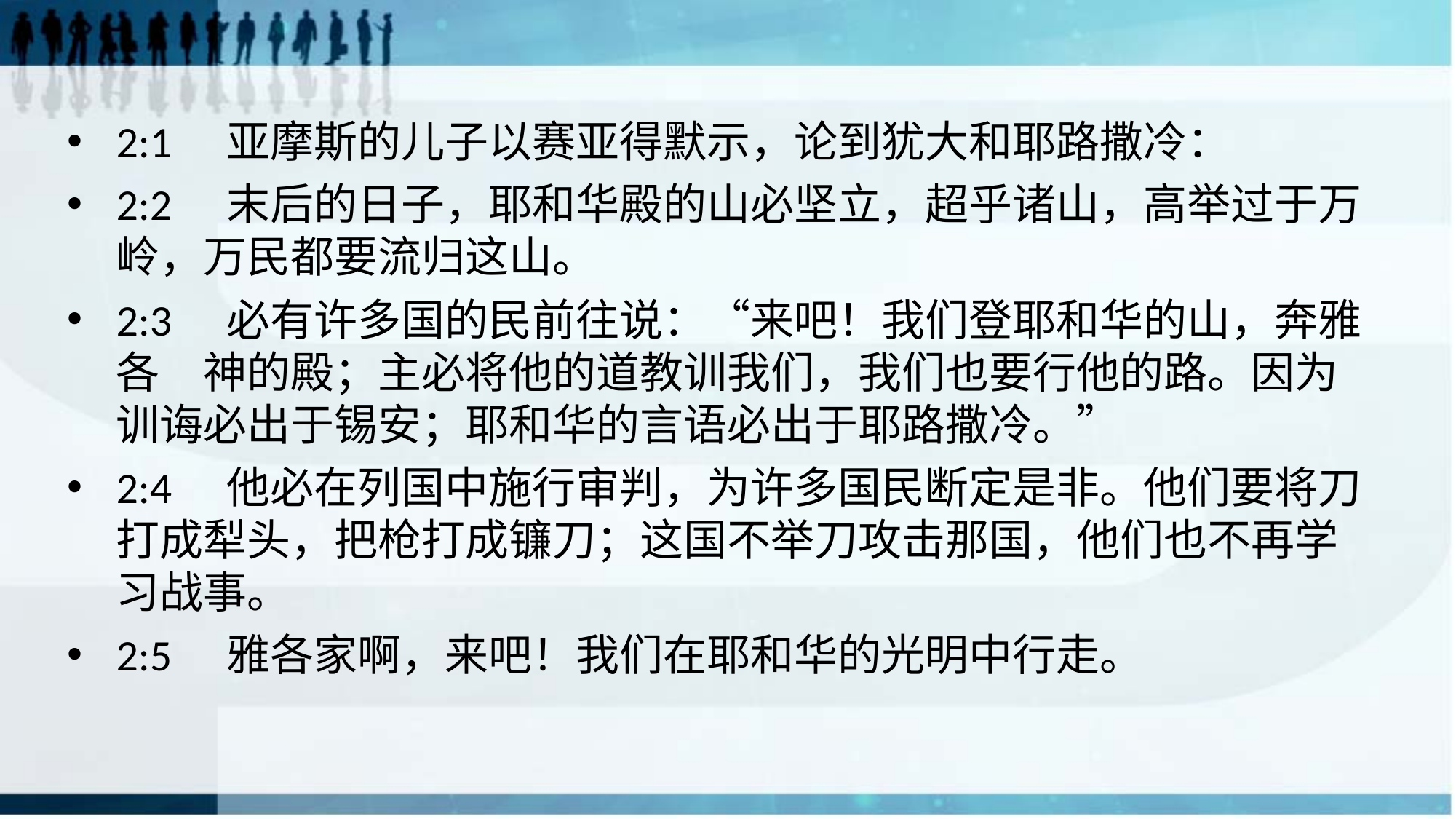

2:1　亚摩斯的儿子以赛亚得默示，论到犹大和耶路撒冷：
2:2　末后的日子，耶和华殿的山必坚立，超乎诸山，高举过于万岭，万民都要流归这山。
2:3　必有许多国的民前往说：“来吧！我们登耶和华的山，奔雅各　神的殿；主必将他的道教训我们，我们也要行他的路。因为训诲必出于锡安；耶和华的言语必出于耶路撒冷。”
2:4　他必在列国中施行审判，为许多国民断定是非。他们要将刀打成犁头，把枪打成镰刀；这国不举刀攻击那国，他们也不再学习战事。
2:5　雅各家啊，来吧！我们在耶和华的光明中行走。